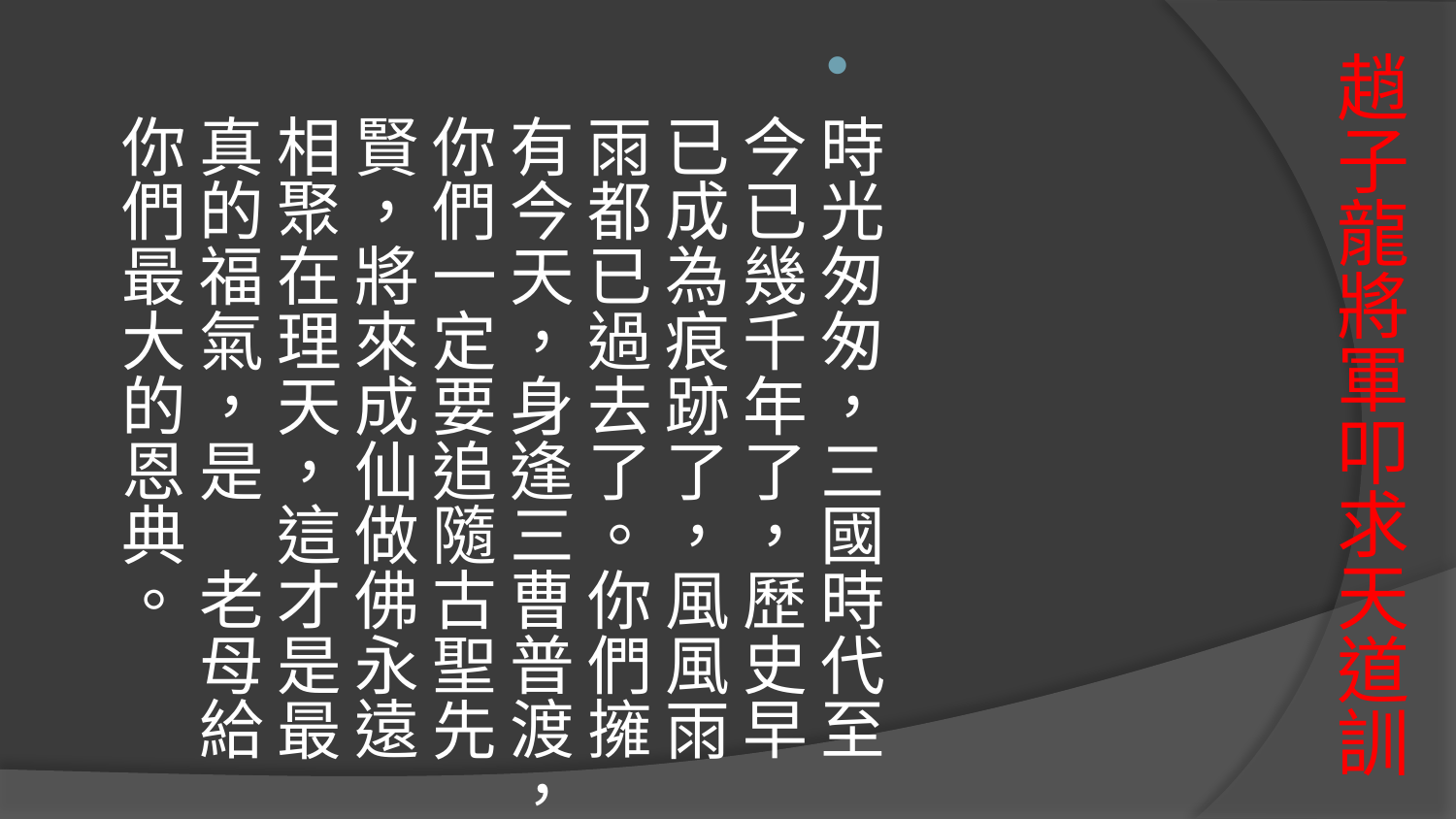

時光匆匆，三國時代至今已幾千年了，歷史早已成為痕跡了，風風雨雨都已過去了。你們擁有今天，身逢三曹普渡，你們一定要追隨古聖先賢，將來成仙做佛永遠相聚在理天，這才是最真的福氣，是　老母給你們最大的恩典。
# 趙子龍將軍叩求天道訓